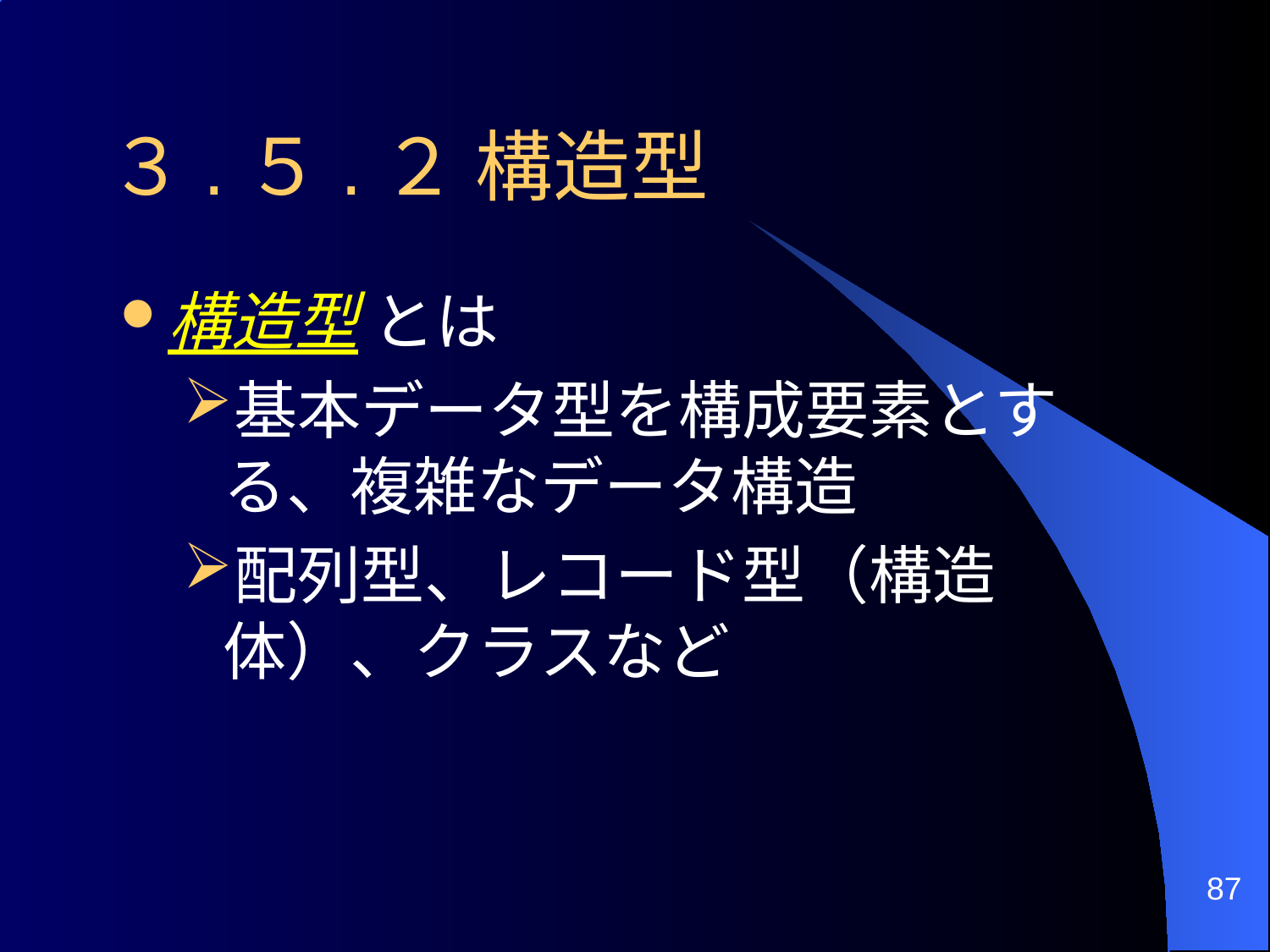

# ３.５.２ 構造型
構造型 とは
基本データ型を構成要素とする、複雑なデータ構造
配列型、レコード型（構造体）、クラスなど
87